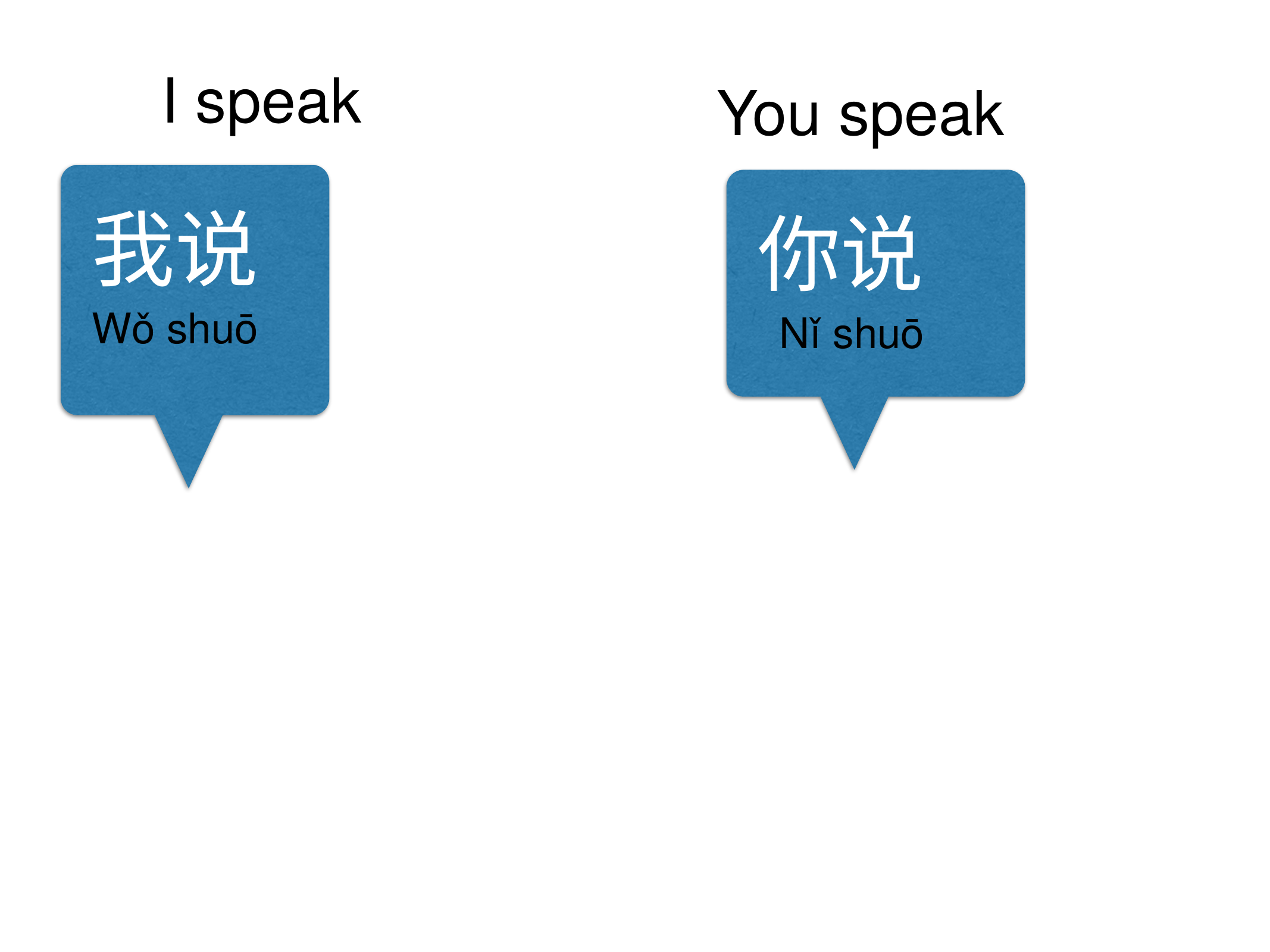

I speak
You speak

我说
你说
Wǒ shuō
Nǐ shuō